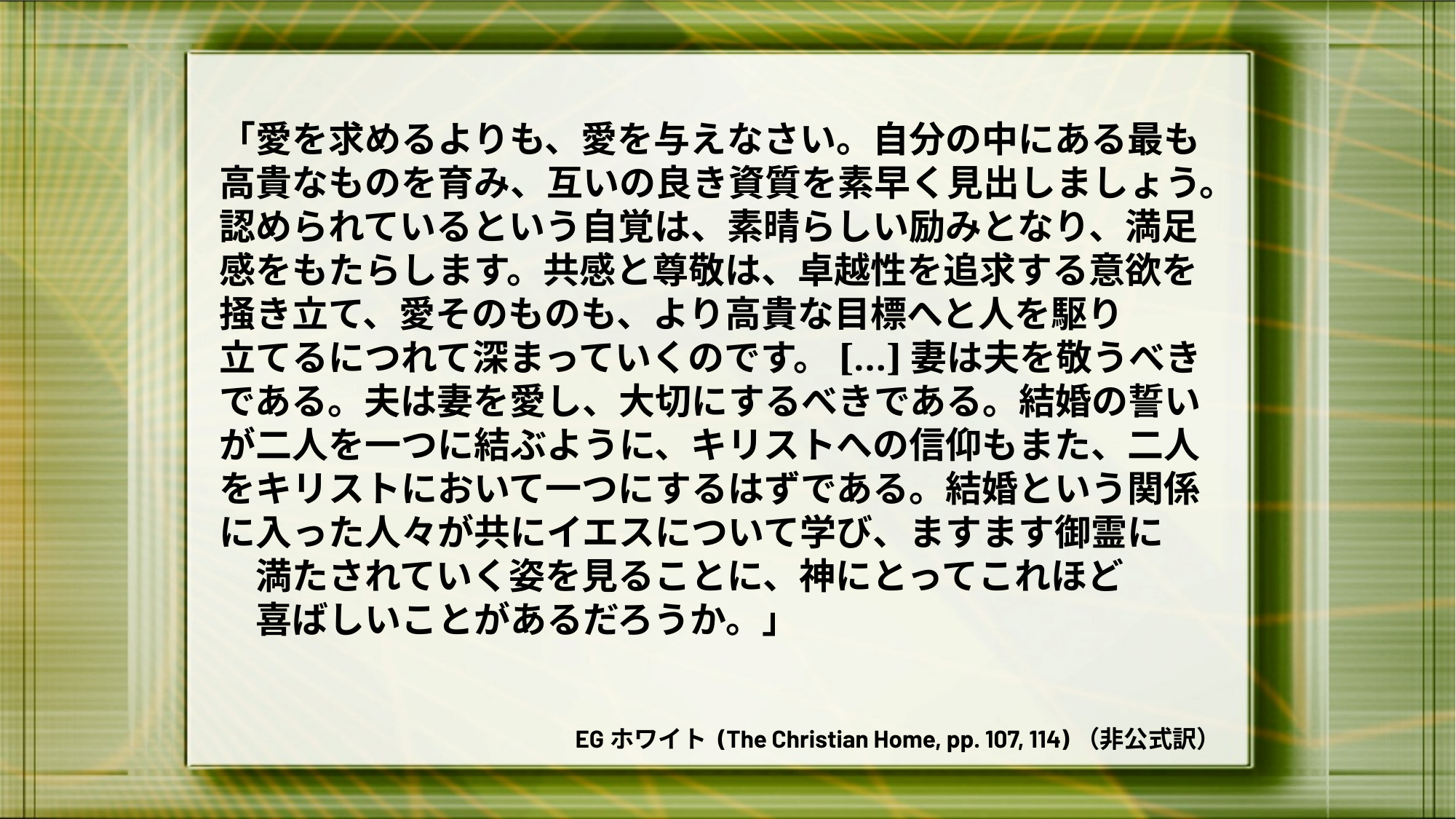

「愛を求めるよりも、愛を与えなさい。自分の中にある最も高貴なものを育み、互いの良き資質を素早く見出しましょう。認められているという自覚は、素晴らしい励みとなり、満足感をもたらします。共感と尊敬は、卓越性を追求する意欲を掻き立て、愛そのものも、より高貴な目標へと人を駆り　　立てるにつれて深まっていくのです。[…]妻は夫を敬うべきである。夫は妻を愛し、大切にするべきである。結婚の誓いが二人を一つに結ぶように、キリストへの信仰もまた、二人をキリストにおいて一つにするはずである。結婚という関係に入った人々が共にイエスについて学び、ますます御霊に　　満たされていく姿を見ることに、神にとってこれほど　　　喜ばしいことがあるだろうか。」
EGホワイト (The Christian Home, pp. 107, 114)（非公式訳）